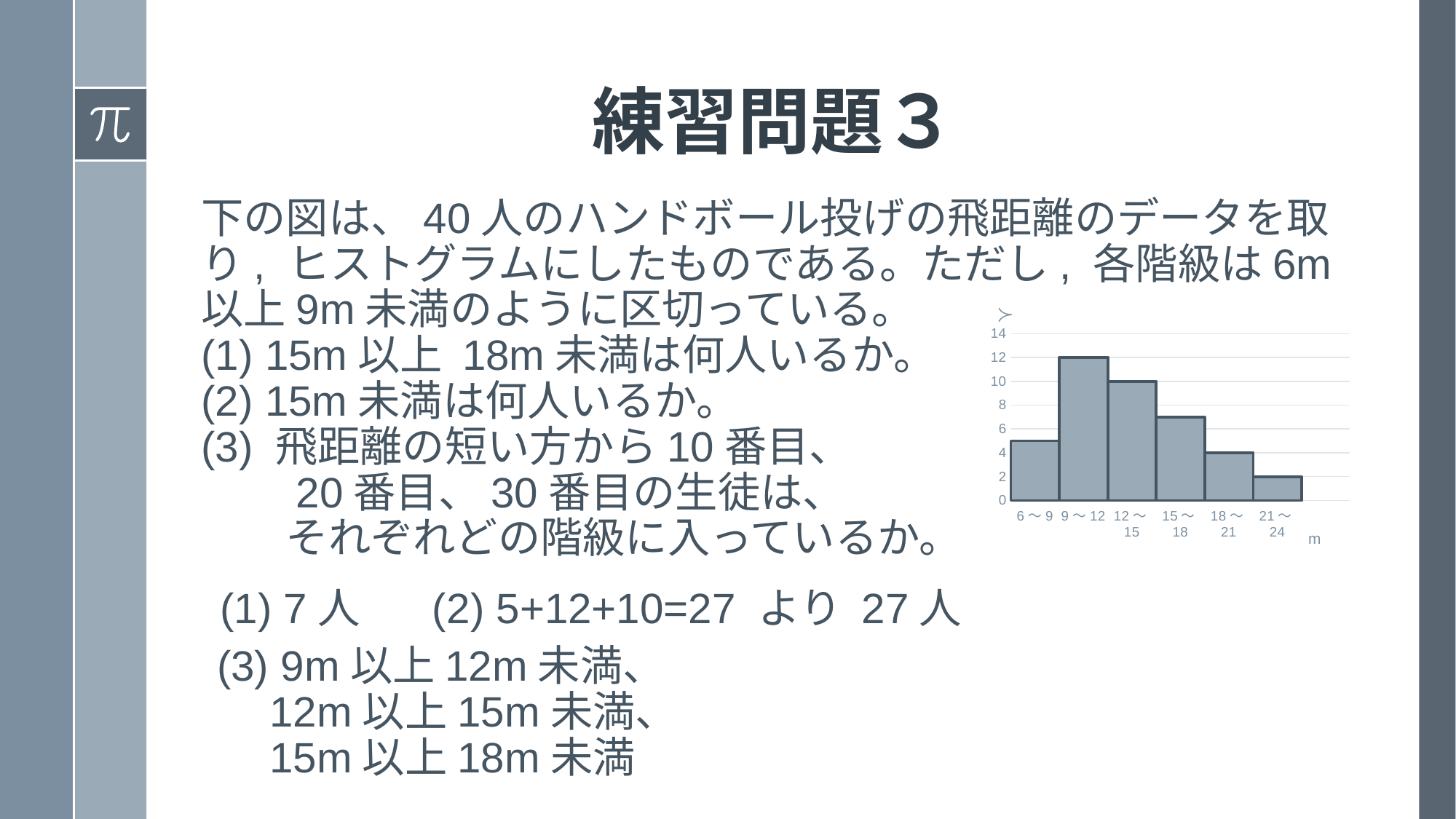

# 練習問題３
下の図は、40人のハンドボール投げの飛距離のデータを取り, ヒストグラムにしたものである。ただし, 各階級は6m以上9m未満のように区切っている。
(1) 15m以上 18m未満は何人いるか。
(2) 15m未満は何人いるか。
(3) 飛距離の短い方から10番目、
　　20番目、30番目の生徒は、
　　それぞれどの階級に入っているか。

### Chart:

| Category | 度数 |
|---|---|
| 6～9 | 5.0 |
| 9～12 | 12.0 |
| 12～15 | 10.0 |
| 15～18 | 7.0 |
| 18～21 | 4.0 |
| 21～24 | 2.0 |
(2) 5+12+10=27 より 27人
(1) 7人
(3) 9m以上12m未満、
　12m以上15m未満、
　15m以上18m未満